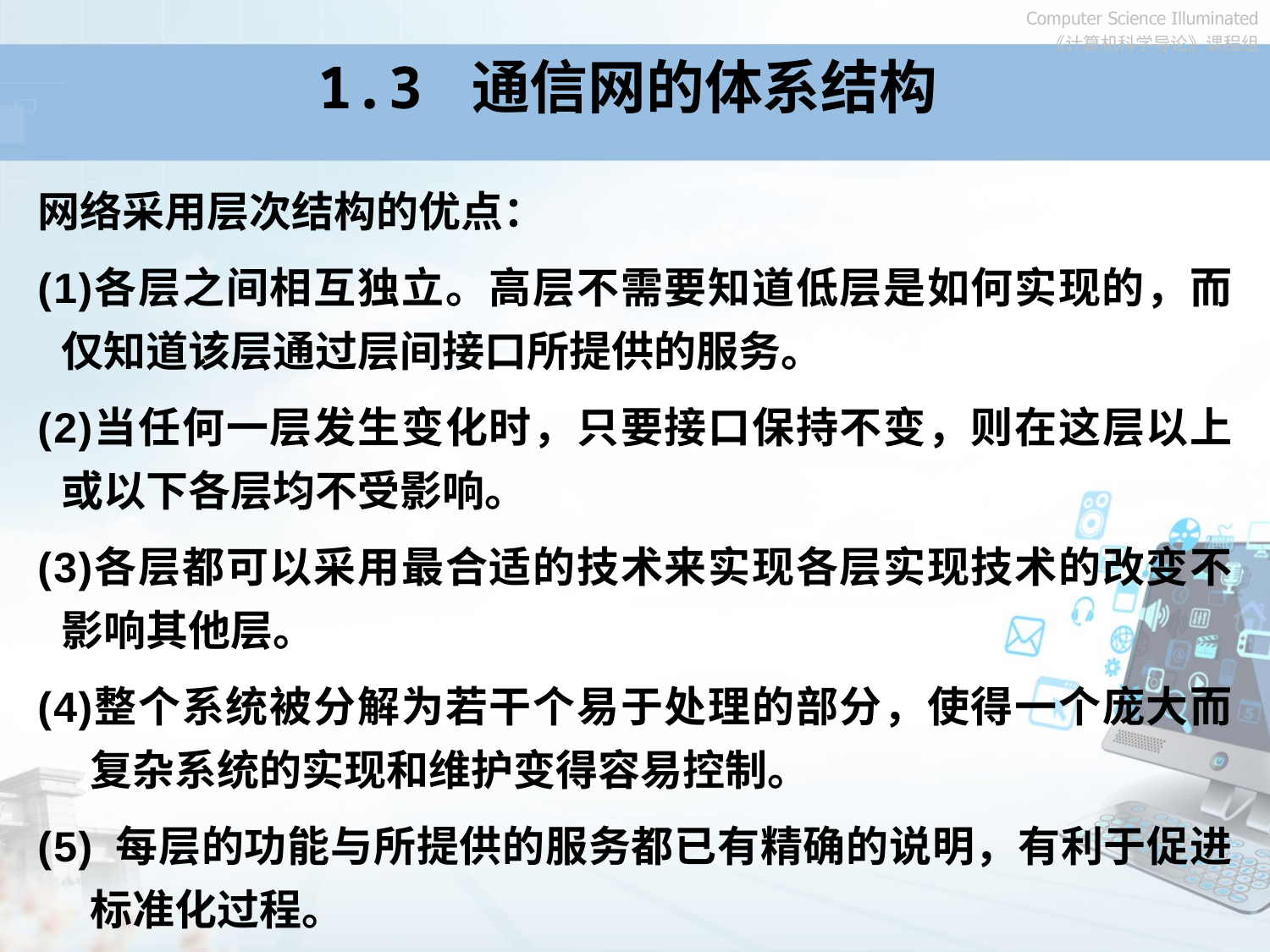

# 1.3 通信网的体系结构
网络采用层次结构的优点：
各层之间相互独立。高层不需要知道低层是如何实现的，而仅知道该层通过层间接口所提供的服务。
当任何一层发生变化时，只要接口保持不变，则在这层以上或以下各层均不受影响。
各层都可以采用最合适的技术来实现各层实现技术的改变不影响其他层。
整个系统被分解为若干个易于处理的部分，使得一个庞大而复杂系统的实现和维护变得容易控制。
 每层的功能与所提供的服务都已有精确的说明，有利于促进标准化过程。